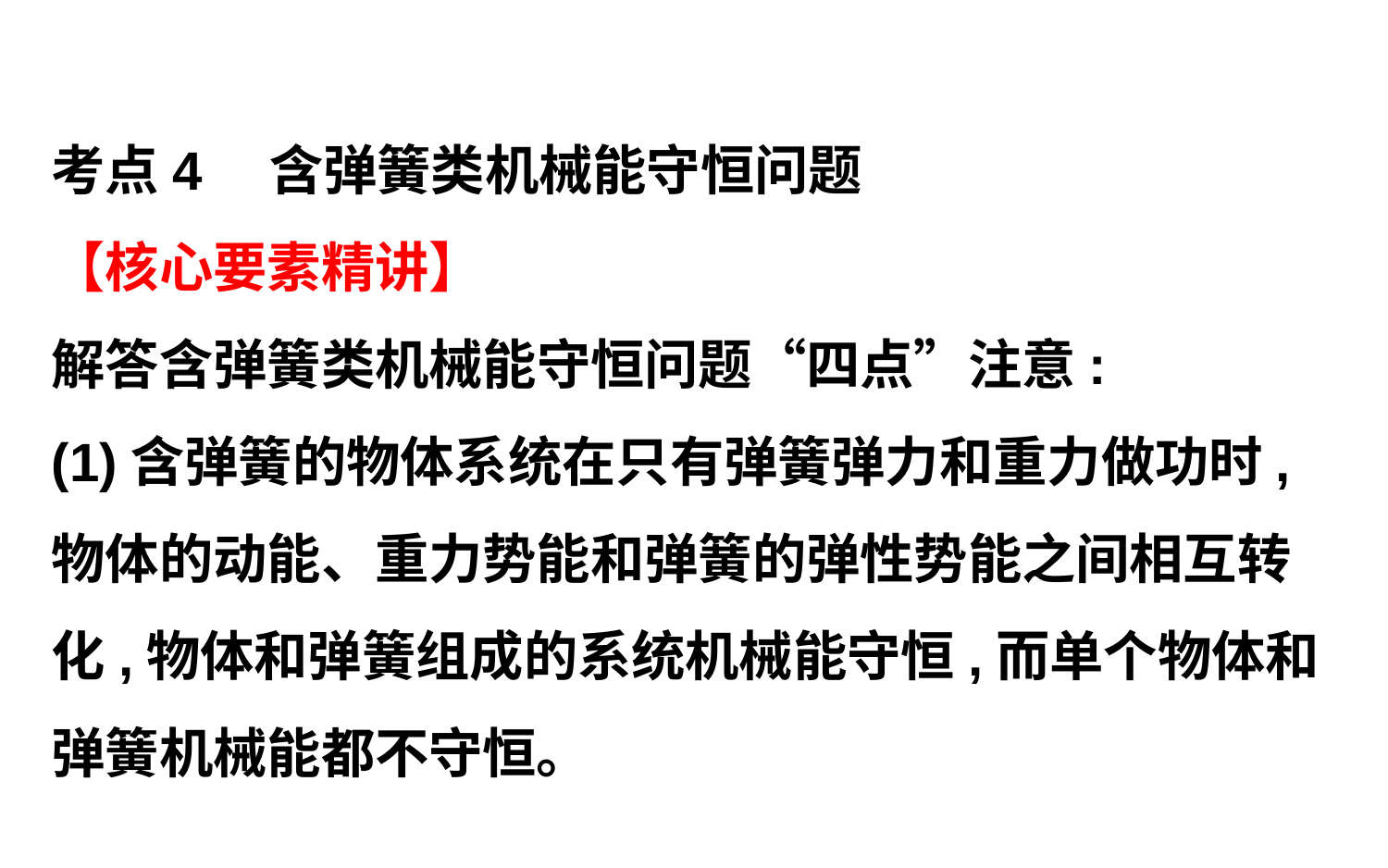

考点4　含弹簧类机械能守恒问题
【核心要素精讲】
解答含弹簧类机械能守恒问题“四点”注意:
(1)含弹簧的物体系统在只有弹簧弹力和重力做功时,物体的动能、重力势能和弹簧的弹性势能之间相互转化,物体和弹簧组成的系统机械能守恒,而单个物体和弹簧机械能都不守恒。